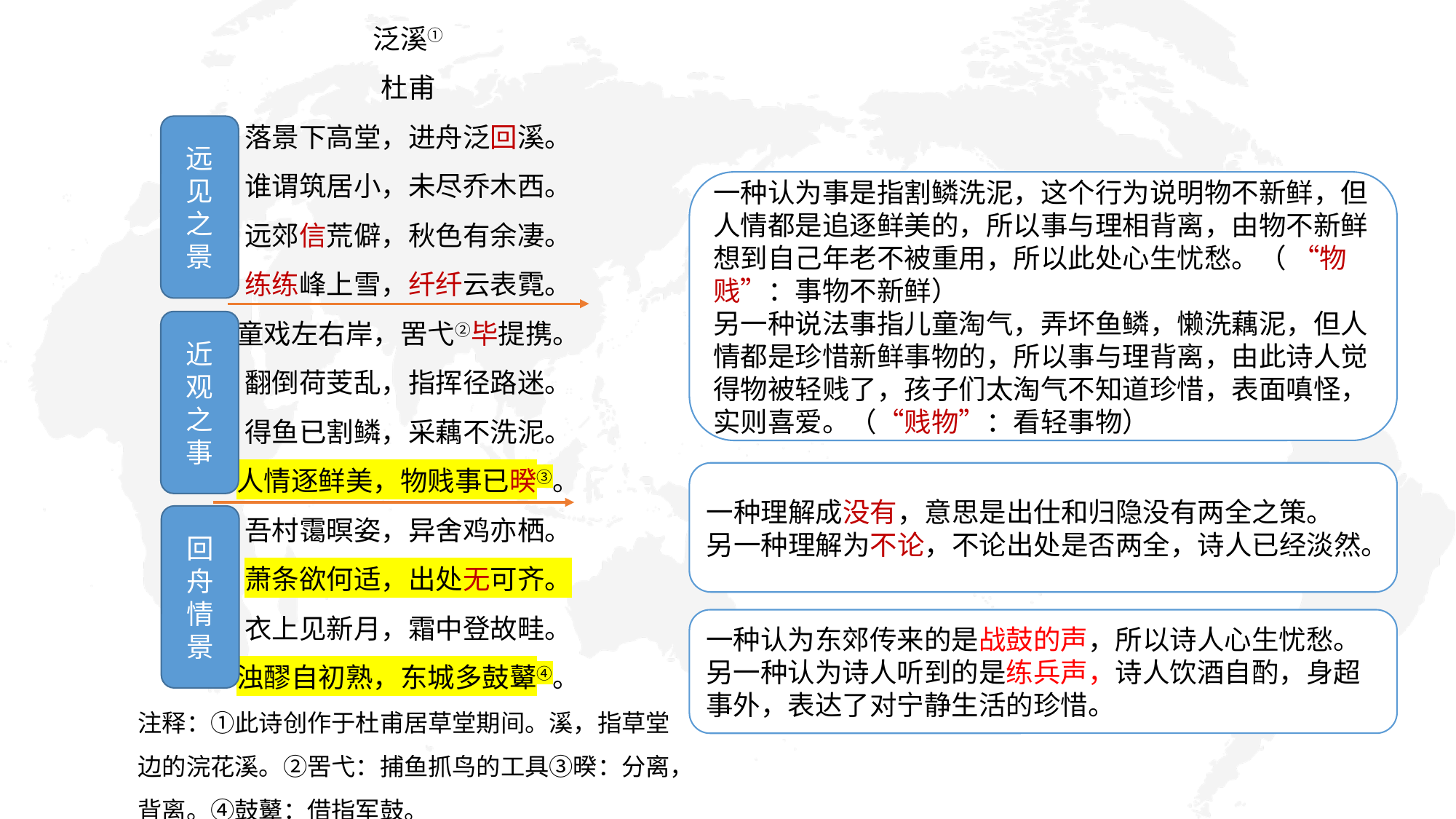

泛溪①
杜甫
落景下高堂，进舟泛回溪。
谁谓筑居小，未尽乔木西。
远郊信荒僻，秋色有余凄。
练练峰上雪，纤纤云表霓。
童戏左右岸，罟弋②毕提携。
翻倒荷芰乱，指挥径路迷。
得鱼已割鳞，采藕不洗泥。
人情逐鲜美，物贱事已暌③。
吾村霭暝姿，异舍鸡亦栖。
萧条欲何适，出处无可齐。
衣上见新月，霜中登故畦。
浊醪自初熟，东城多鼓鼙④。
注释：①此诗创作于杜甫居草堂期间。溪，指草堂边的浣花溪。②罟弋：捕鱼抓鸟的工具③暌：分离，背离。④鼓鼙：借指军鼓。
远见之景
一种认为事是指割鳞洗泥，这个行为说明物不新鲜，但人情都是追逐鲜美的，所以事与理相背离，由物不新鲜想到自己年老不被重用，所以此处心生忧愁。（ “物贱”：事物不新鲜）
另一种说法事指儿童淘气，弄坏鱼鳞，懒洗藕泥，但人情都是珍惜新鲜事物的，所以事与理背离，由此诗人觉得物被轻贱了，孩子们太淘气不知道珍惜，表面嗔怪，实则喜爱。（“贱物”：看轻事物）
近观之事
一种理解成没有，意思是出仕和归隐没有两全之策。
另一种理解为不论，不论出处是否两全，诗人已经淡然。
回舟情景
一种认为东郊传来的是战鼓的声，所以诗人心生忧愁。
另一种认为诗人听到的是练兵声，诗人饮酒自酌，身超事外，表达了对宁静生活的珍惜。